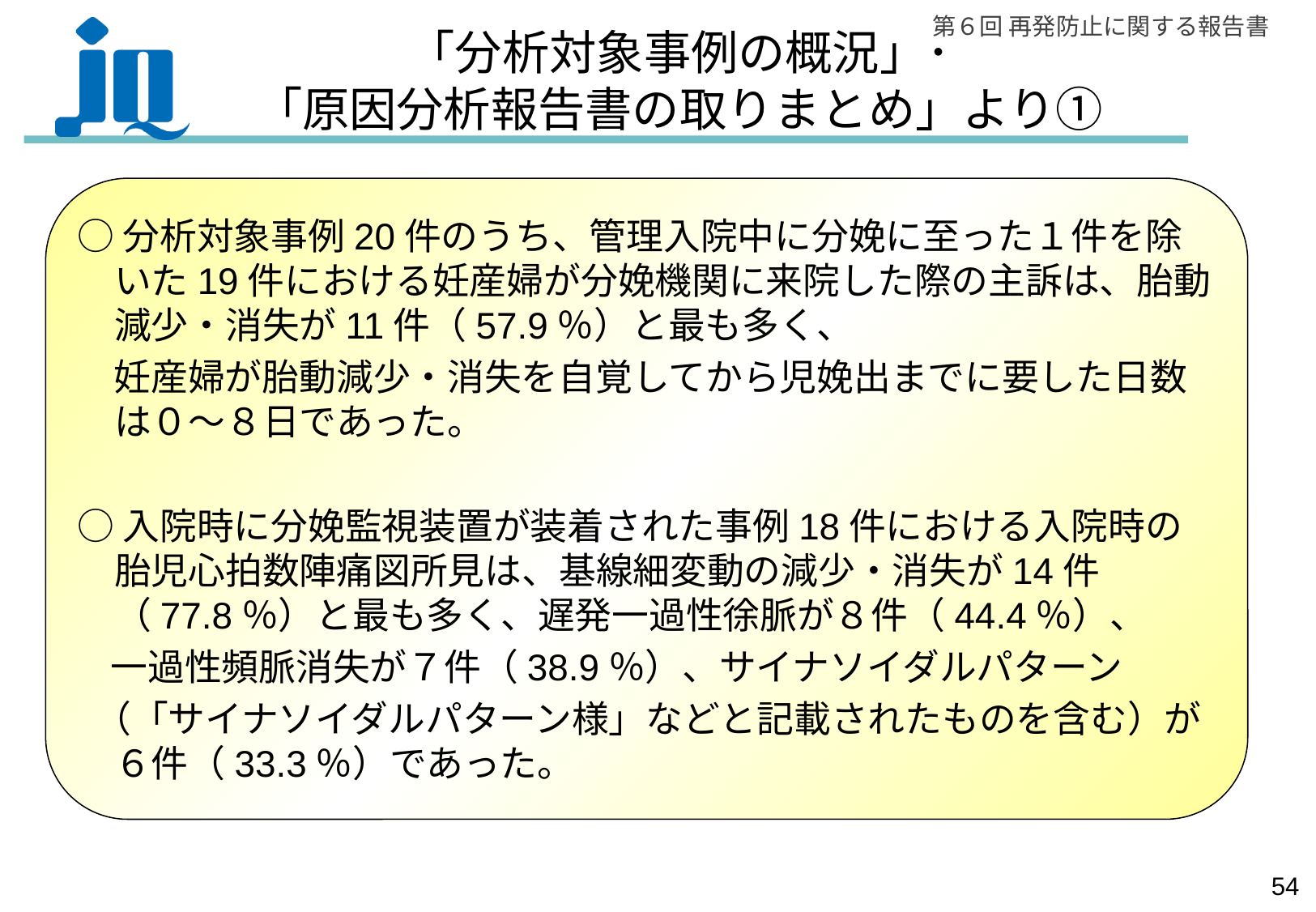

# 「分析対象事例の概況」･ 「原因分析報告書の取りまとめ」より①

○分析対象事例20件のうち、管理入院中に分娩に至った１件を除いた19件における妊産婦が分娩機関に来院した際の主訴は、胎動減少・消失が11件（57.9％）と最も多く、
　妊産婦が胎動減少・消失を自覚してから児娩出までに要した日数は０～８日であった。

○入院時に分娩監視装置が装着された事例18件における入院時の胎児心拍数陣痛図所見は、基線細変動の減少・消失が14件（77.8％）と最も多く、遅発一過性徐脈が８件（44.4％）、
   一過性頻脈消失が７件（38.9％）、サイナソイダルパターン
 （「サイナソイダルパターン様」などと記載されたものを含む）が６件（33.3％）であった。

54